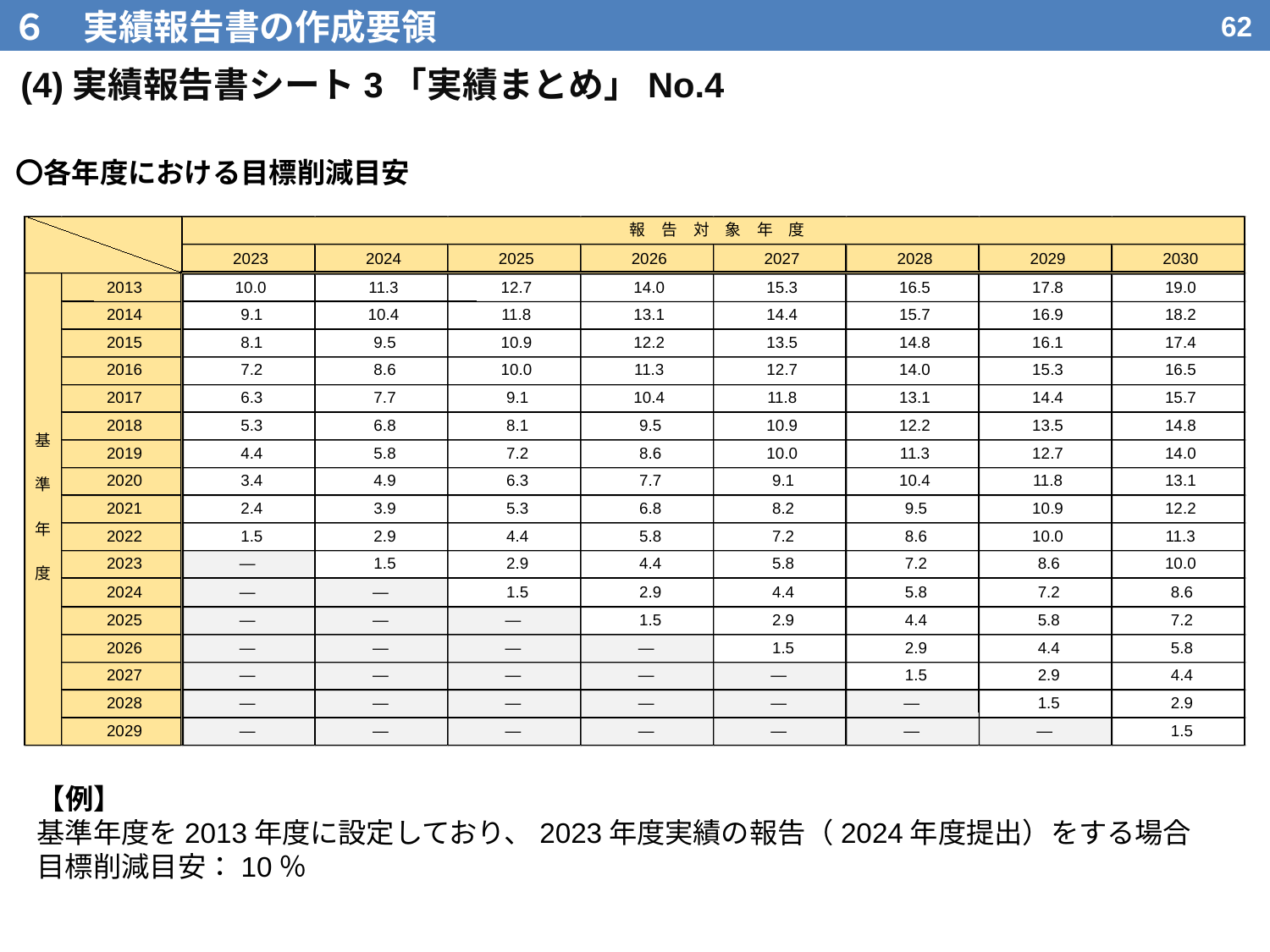

６　実績報告書の作成要領
62
 (4)実績報告書シート3「実績まとめ」No.4
〇各年度における目標削減目安

報　告　対　象　年　度

2023
2024
2025
2026
2027
2028
2029
2030

2013
10.0
11.3
12.7
14.0
15.3
16.5
17.8
19.0
2014
9.1
10.4
11.8
13.1
14.4
15.7
16.9
18.2
2015
8.1
9.5
10.9
12.2
13.5
14.8
16.1
17.4
2016
7.2
8.6
10.0
11.3
12.7
14.0
15.3
16.5
2017
6.3
7.7
9.1
10.4
11.8
13.1
14.4
15.7
2018
5.3
6.8
8.1
9.5
10.9
12.2
13.5
14.8
基
2019
4.4
5.8
7.2
8.6
10.0
11.3
12.7
14.0

2020
3.4
4.9
6.3
7.7
9.1
10.4
11.8
13.1
準

2021
2.4
3.9
5.3
6.8
8.2
9.5
10.9
12.2
年
2022
1.5
2.9
4.4
5.8
7.2
8.6
10.0
11.3

2023
―
1.5
2.9
4.4
5.8
7.2
8.6
10.0
度

2024
―
―
1.5
2.9
4.4
5.8
7.2
8.6

2025
―
―
―
1.5
2.9
4.4
5.8
7.2

2026
―
―
―
―
1.5
2.9
4.4
5.8

2027
―
―
―
―
―
1.5
2.9
4.4

2028
―
―
―
―
―
―
1.5
2.9

2029
―
―
―
―
―
―
―
1.5

【例】
基準年度を2013年度に設定しており、2023年度実績の報告（2024年度提出）をする場合
目標削減目安：10％